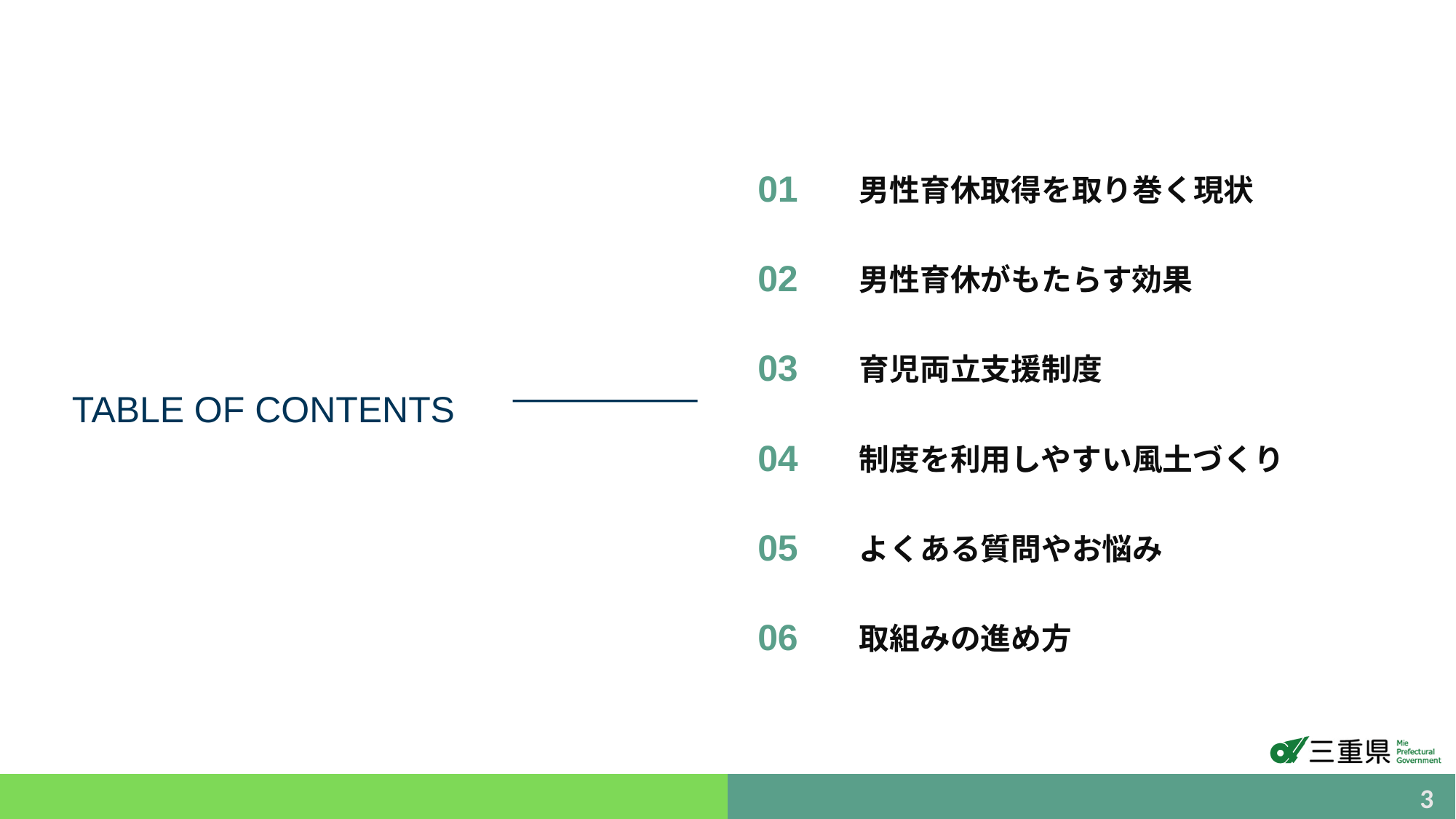

男性育休取得を取り巻く現状
男性育休がもたらす効果
育児両立支援制度
制度を利用しやすい風土づくり
よくある質問やお悩み
取組みの進め方
01
02
03
04
05
06
TABLE OF CONTENTS